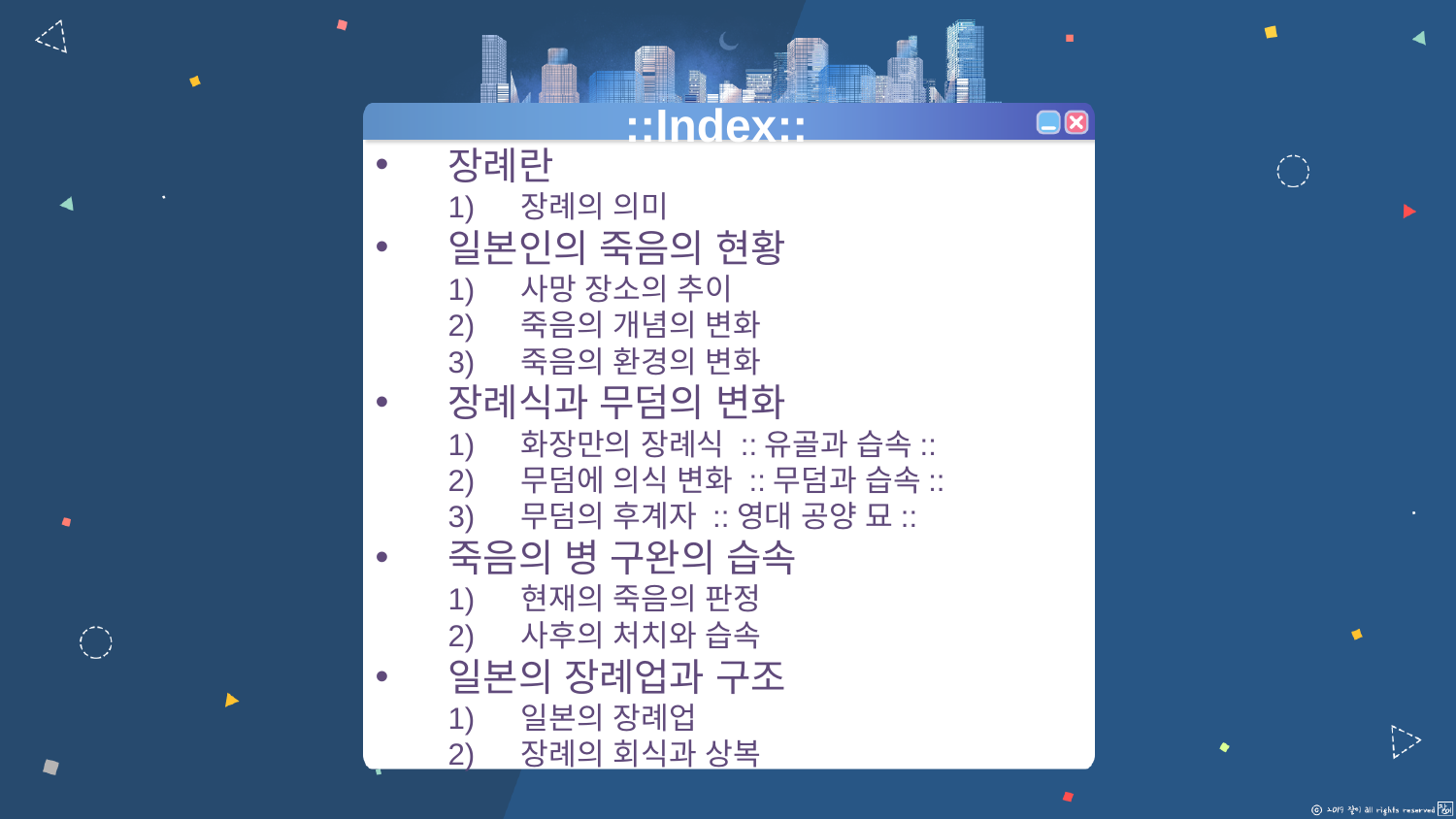

::Index::
장례란
장례의 의미
일본인의 죽음의 현황
사망 장소의 추이
죽음의 개념의 변화
죽음의 환경의 변화
장례식과 무덤의 변화
화장만의 장례식 ::유골과 습속::
무덤에 의식 변화 ::무덤과 습속::
무덤의 후계자 ::영대 공양 묘::
죽음의 병 구완의 습속
현재의 죽음의 판정
사후의 처치와 습속
일본의 장례업과 구조
일본의 장례업
장례의 회식과 상복